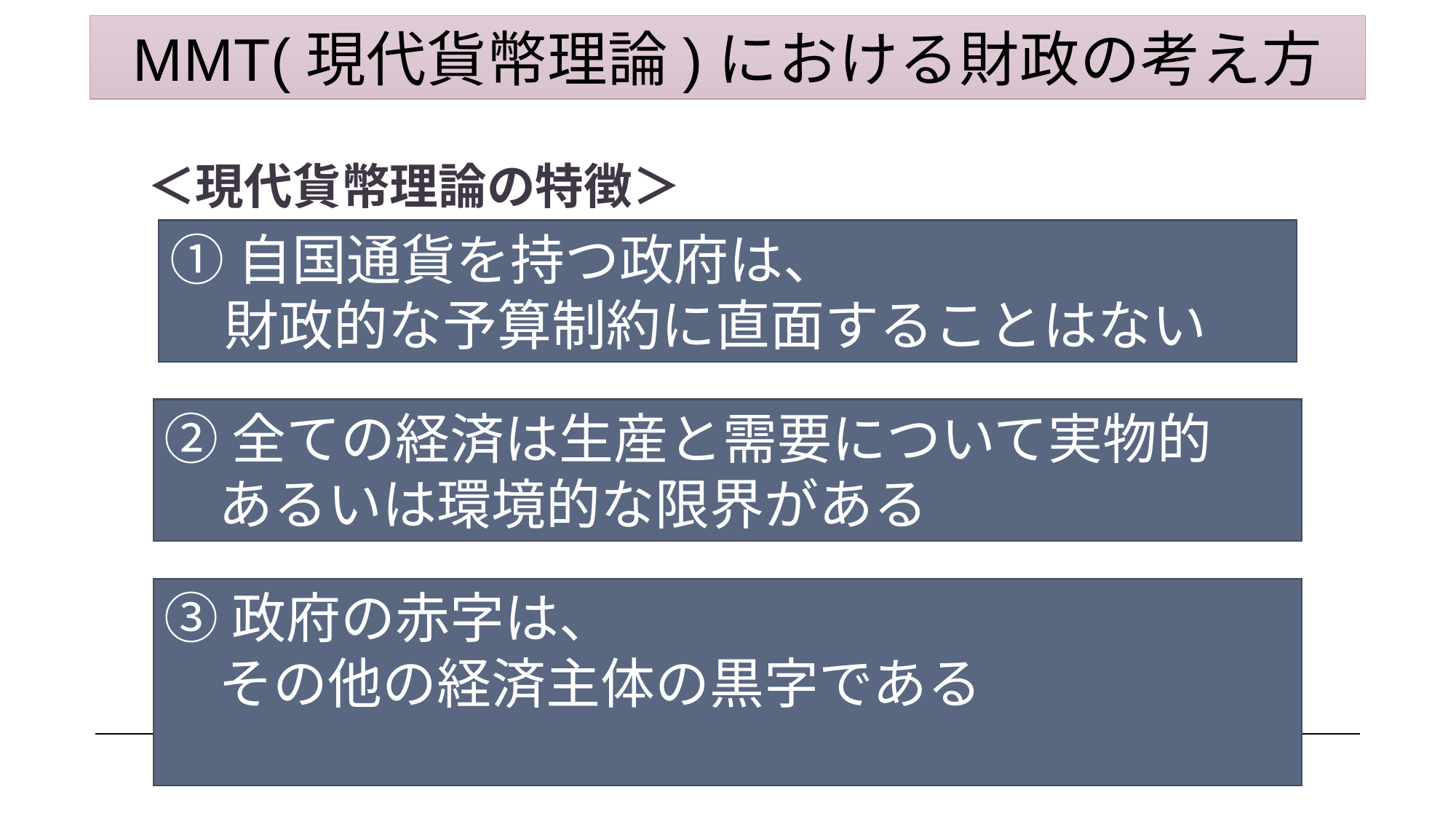

# MMT(現代貨幣理論)における財政の考え方
＜現代貨幣理論の特徴＞
①自国通貨を持つ政府は、
　財政的な予算制約に直面することはない
②全ての経済は生産と需要について実物的
　あるいは環境的な限界がある
③政府の赤字は、
　その他の経済主体の黒字である